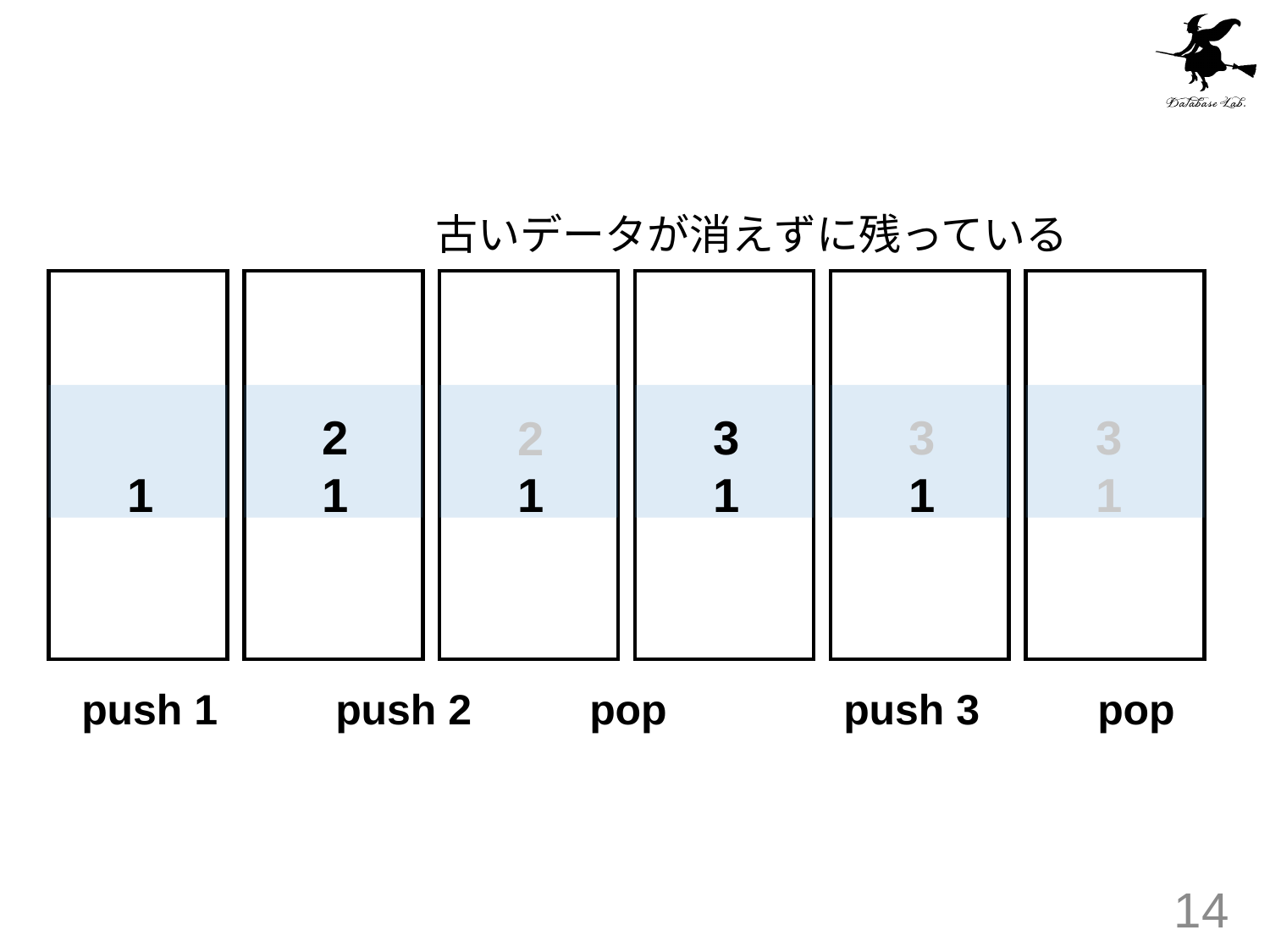

#

古いデータが消えずに残っている

2
1
3
1
3
3
1

2
1
1
1
push 1	push 2	pop 		push 3	pop 		pop
14